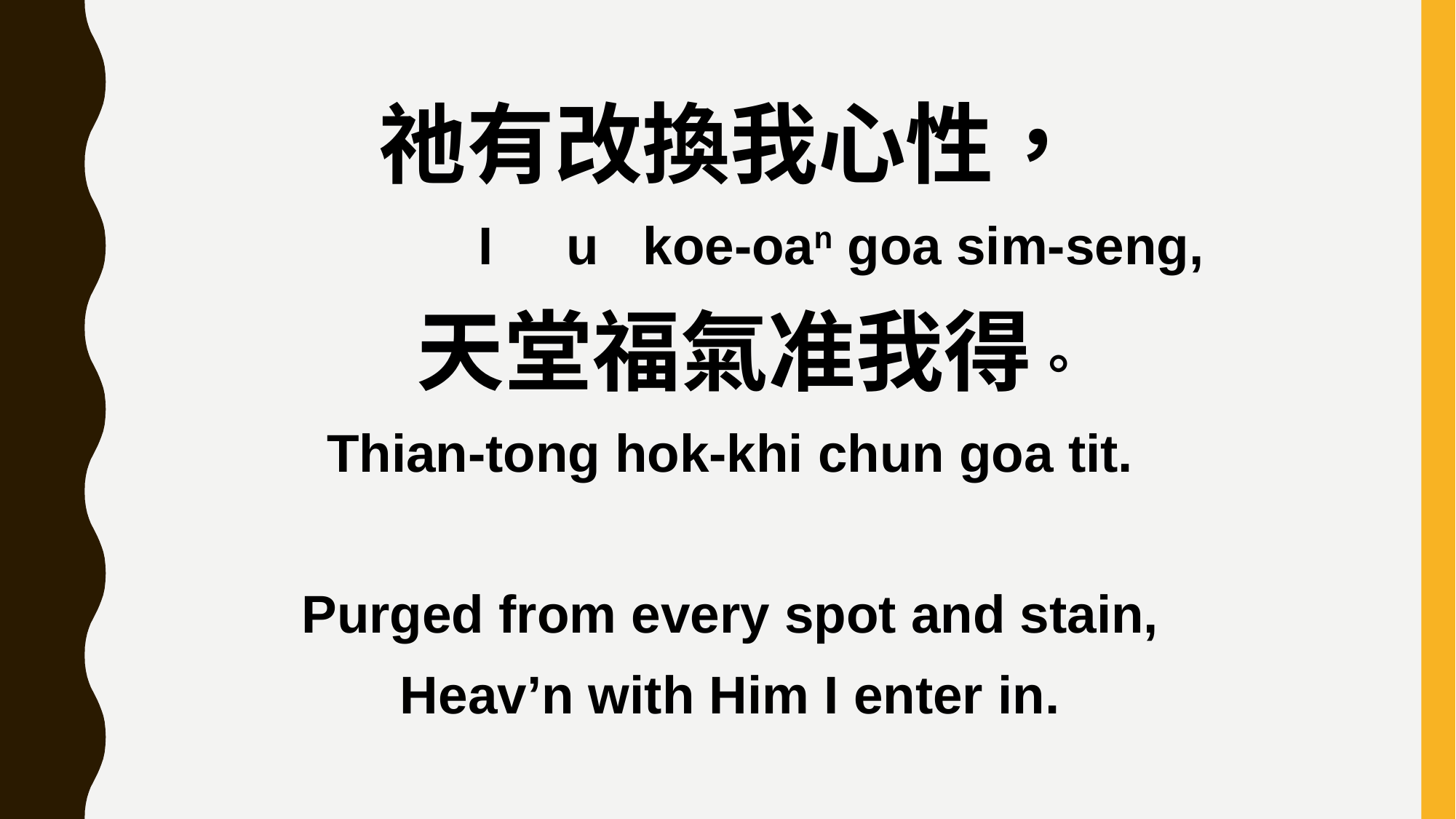

祂有改換我心性，
                   I     u   koe-oan goa sim-seng,
 天堂福氣准我得。
Thian-tong hok-khi chun goa tit.

Purged from every spot and stain,
Heav’n with Him I enter in.